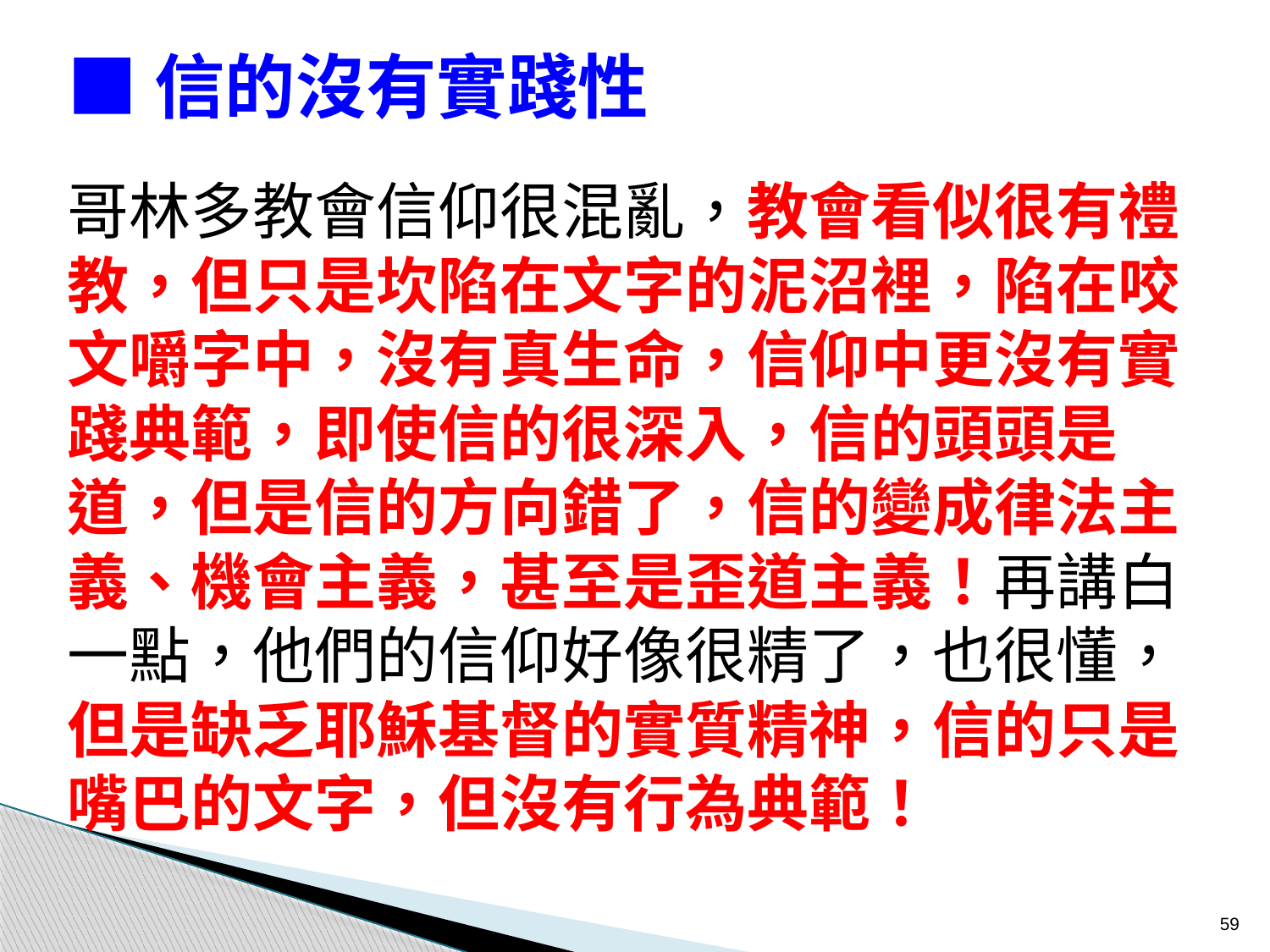

■信的沒有實踐性
哥林多教會信仰很混亂，教會看似很有禮教，但只是坎陷在文字的泥沼裡，陷在咬文嚼字中，沒有真生命，信仰中更沒有實踐典範，即使信的很深入，信的頭頭是道，但是信的方向錯了，信的變成律法主義、機會主義，甚至是歪道主義！再講白一點，他們的信仰好像很精了，也很懂，但是缺乏耶穌基督的實質精神，信的只是嘴巴的文字，但沒有行為典範！
59